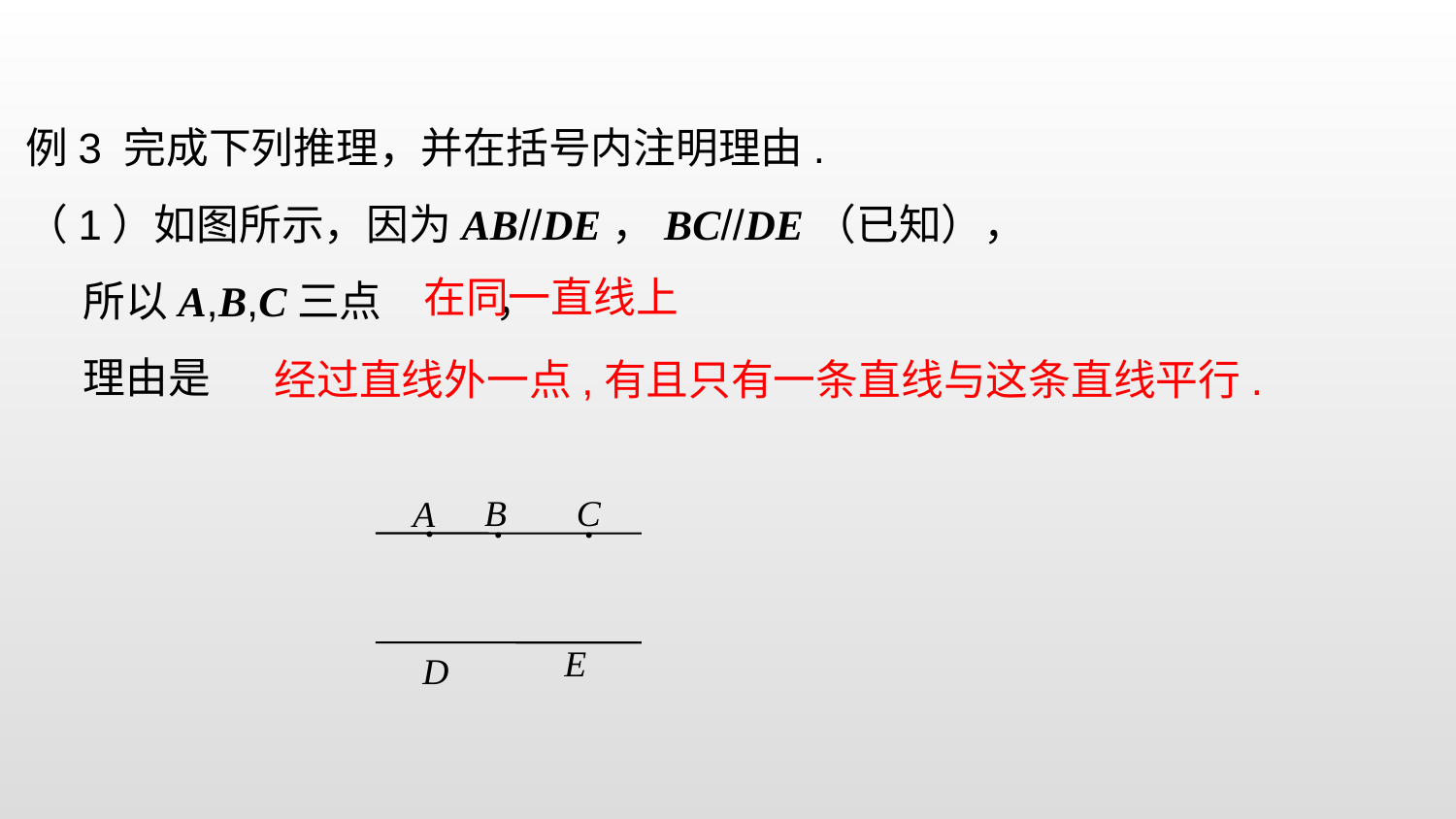

例3 完成下列推理，并在括号内注明理由.
（1）如图所示，因为AB//DE，BC//DE（已知），
     所以A,B,C三点            ，
     理由是

在同一直线上
经过直线外一点,有且只有一条直线与这条直线平行.
B
C
A
·
·
·

E
D